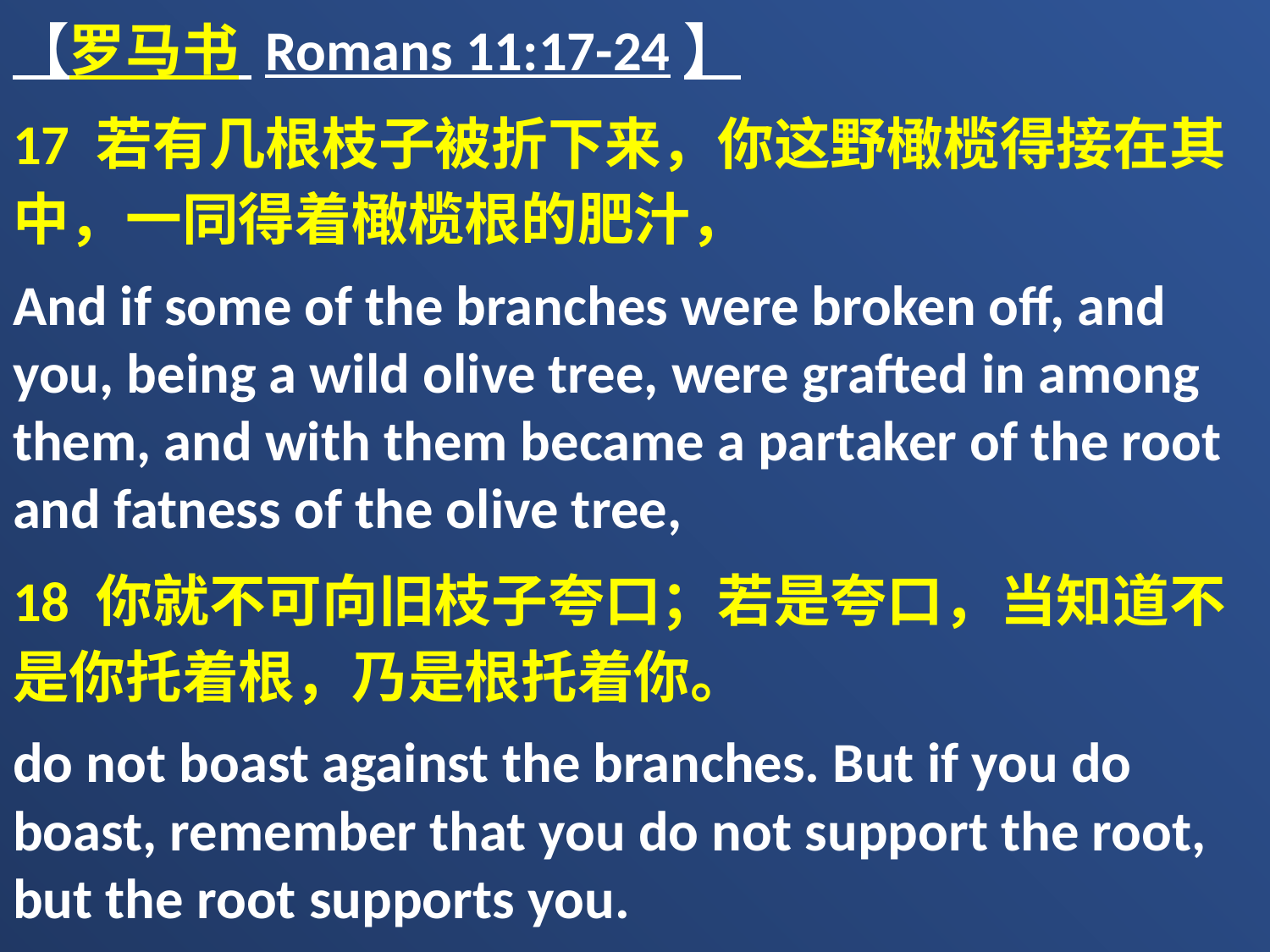

【罗马书 Romans 11:17-24】
17 若有几根枝子被折下来，你这野橄榄得接在其中，一同得着橄榄根的肥汁，
And if some of the branches were broken off, and you, being a wild olive tree, were grafted in among them, and with them became a partaker of the root and fatness of the olive tree,
18 你就不可向旧枝子夸口；若是夸口，当知道不是你托着根，乃是根托着你。
do not boast against the branches. But if you do boast, remember that you do not support the root, but the root supports you.